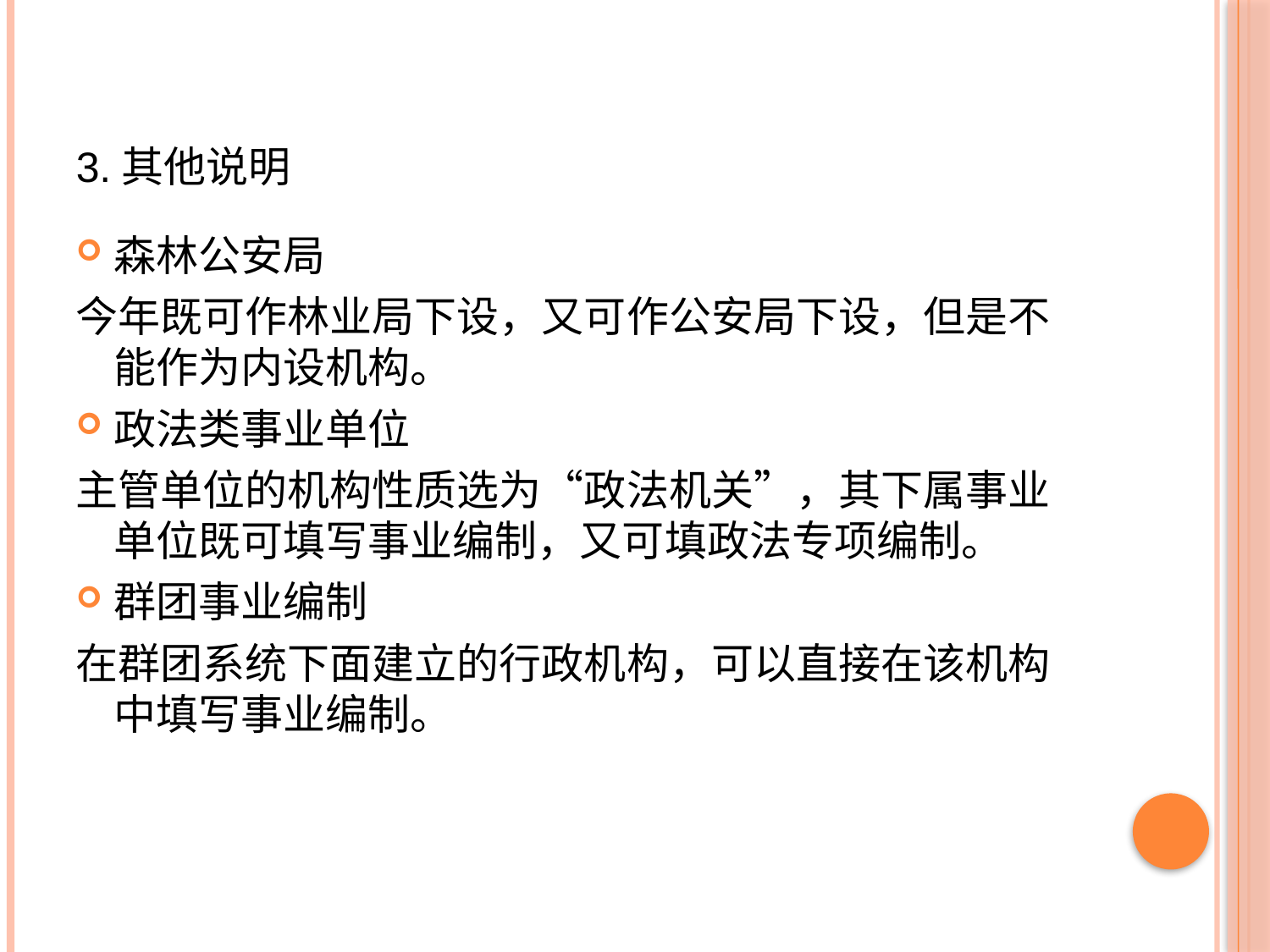

# 3.其他说明
森林公安局
今年既可作林业局下设，又可作公安局下设，但是不能作为内设机构。
政法类事业单位
主管单位的机构性质选为“政法机关”，其下属事业单位既可填写事业编制，又可填政法专项编制。
群团事业编制
在群团系统下面建立的行政机构，可以直接在该机构中填写事业编制。